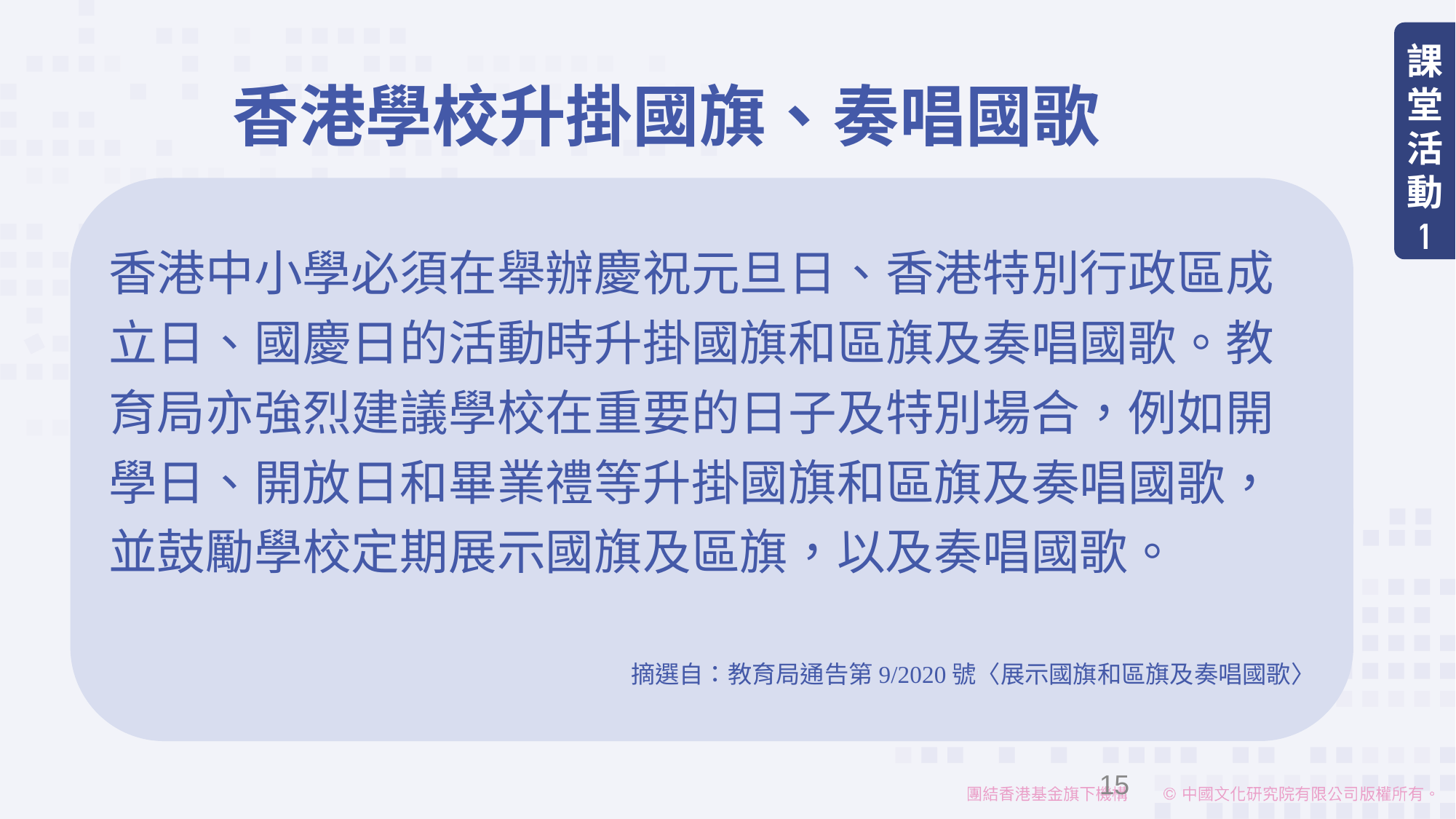

課堂活動
1
香港學校升掛國旗、奏唱國歌

香港中小學必須在舉辦慶祝元旦日、香港特別行政區成立日、國慶日的活動時升掛國旗和區旗及奏唱國歌。教育局亦強烈建議學校在重要的日子及特別場合，例如開學日、開放日和畢業禮等升掛國旗和區旗及奏唱國歌，並鼓勵學校定期展示國旗及區旗，以及奏唱國歌。

摘選自：教育局通告第9/2020號〈展示國旗和區旗及奏唱國歌〉

15